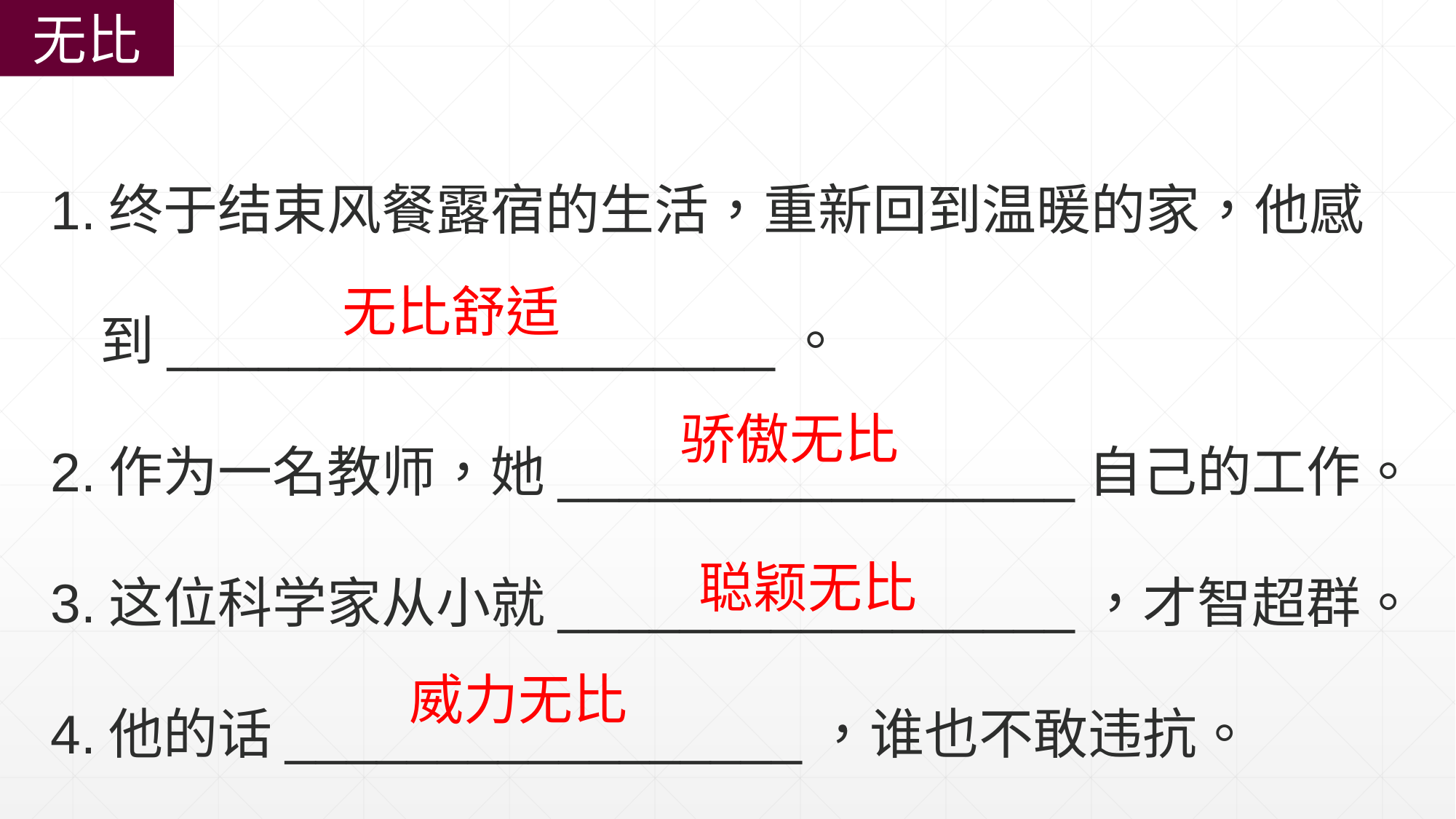

无比
1.终于结束风餐露宿的生活，重新回到温暖的家，他感
   到____________________。
2.作为一名教师，她_________________自己的工作。
3.这位科学家从小就_________________，才智超群。
4.他的话_________________，谁也不敢违抗。
无比舒适
骄傲无比
聪颖无比
威力无比